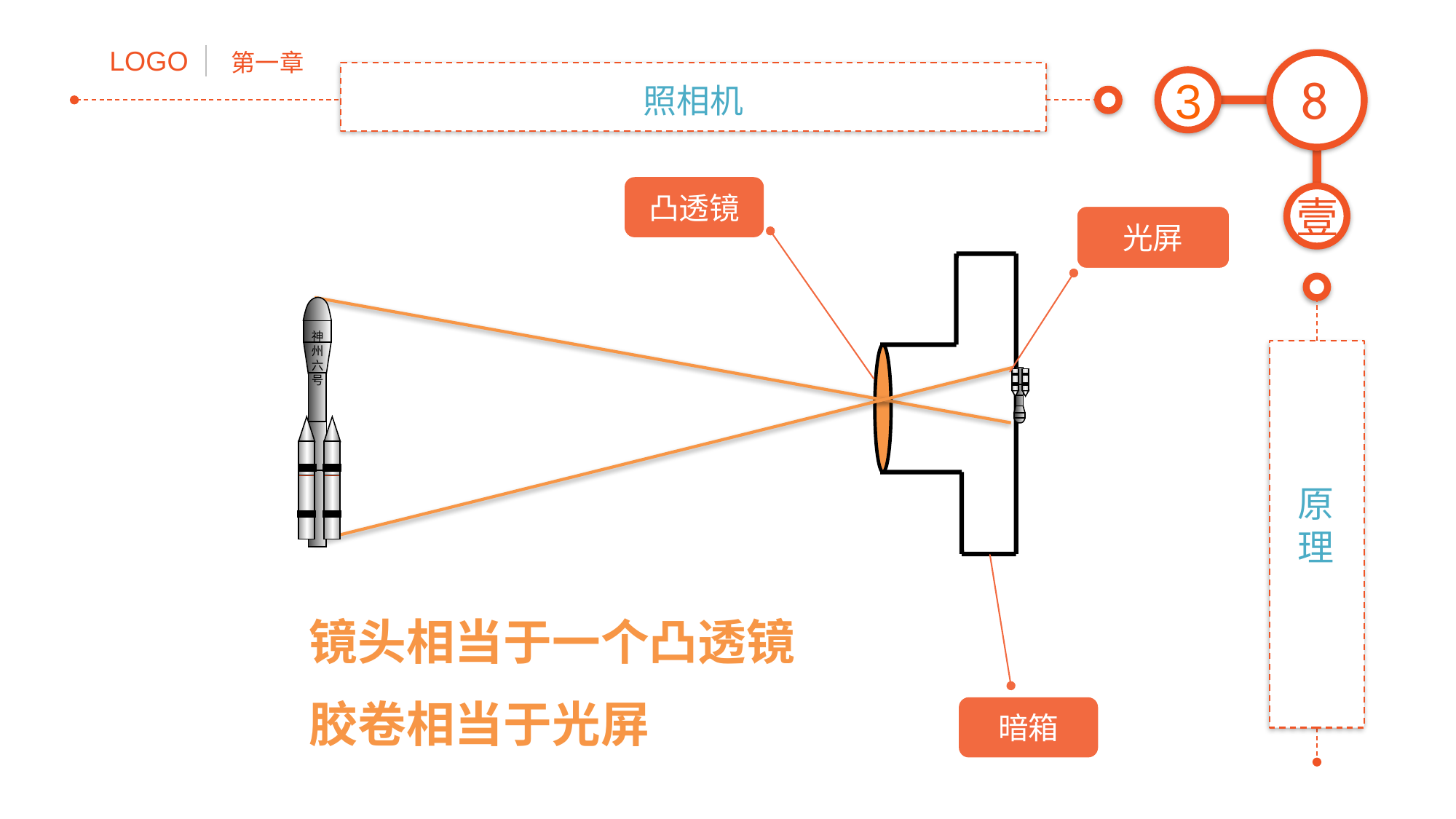

照相机
3
凸透镜
光屏

神州六号

原理
镜头相当于一个凸透镜
胶卷相当于光屏
暗箱